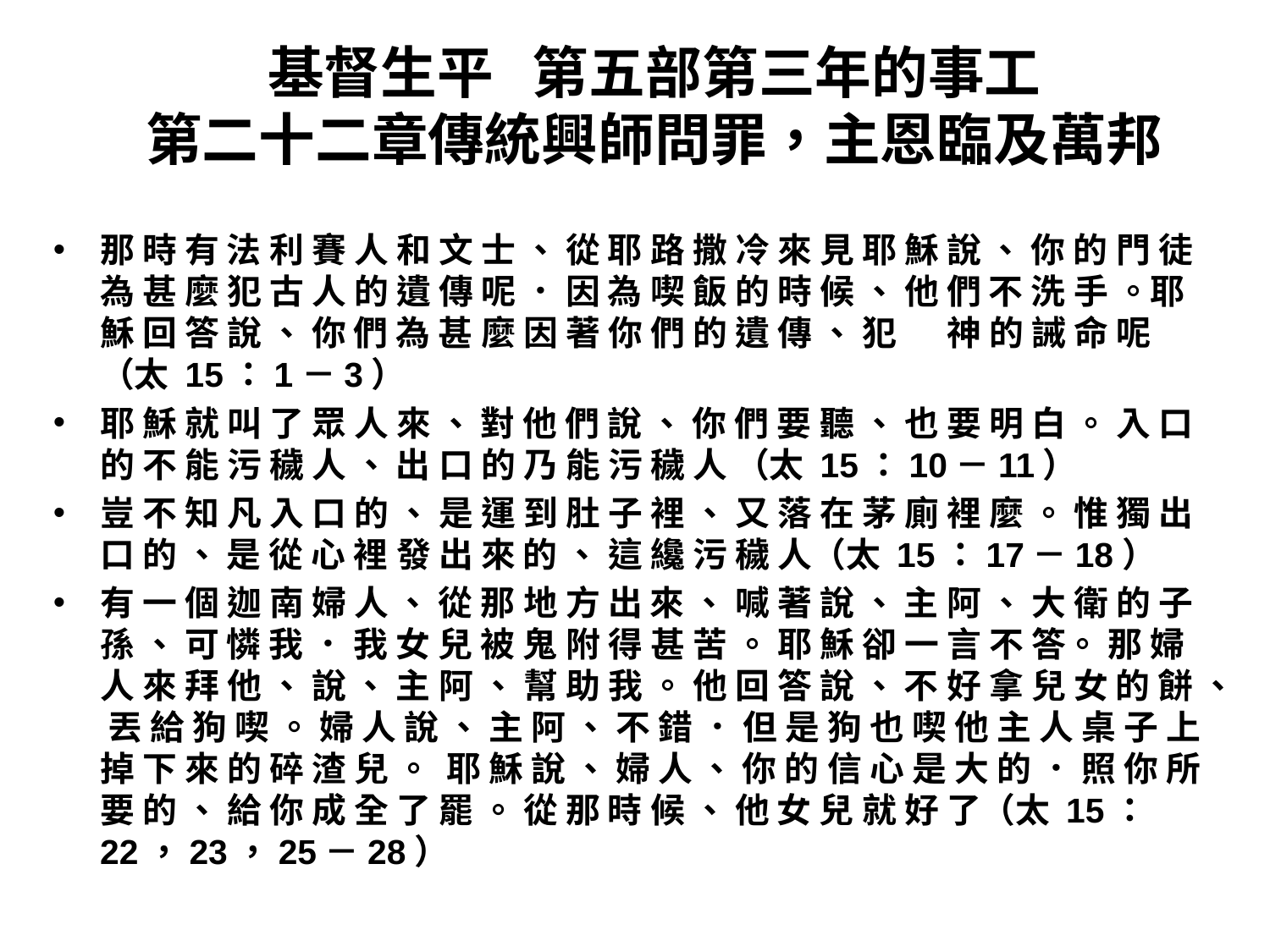

# 基督生平   第五部第三年的事工 第二十二章傳統興師問罪，主恩臨及萬邦
那 時 有 法 利 賽 人 和 文 士 、 從 耶 路 撒 冷 來 見 耶 穌 說 、 你 的 門 徒 為 甚 麼 犯 古 人 的 遺 傳 呢 ． 因 為 喫 飯 的 時 候 、 他 們 不 洗 手 。耶 穌 回 答 說 、 你 們 為 甚 麼 因 著 你 們 的 遺 傳 、 犯 　 神 的 誡 命 呢 （太 15：1－3）
耶 穌 就 叫 了 眾 人 來 、 對 他 們 說 、 你 們 要 聽 、 也 要 明 白 。 入 口 的 不 能 污 穢 人 、 出 口 的 乃 能 污 穢 人 （太 15：10－11）
豈 不 知 凡 入 口 的 、 是 運 到 肚 子 裡 、 又 落 在 茅 廁 裡 麼 。 惟 獨 出 口 的 、 是 從 心 裡 發 出 來 的 、 這 纔 污 穢 人（太 15：17－18）
有 一 個 迦 南 婦 人 、 從 那 地 方 出 來 、 喊 著 說 、 主 阿 、 大 衛 的 子 孫 、 可 憐 我 ． 我 女 兒 被 鬼 附 得 甚 苦 。 耶 穌 卻 一 言 不 答。 那 婦 人 來 拜 他 、 說 、 主 阿 、 幫 助 我 。 他 回 答 說 、 不 好 拿 兒 女 的 餅 、 丟 給 狗 喫 。 婦 人 說 、 主 阿 、 不 錯 ． 但 是 狗 也 喫 他 主 人 桌 子 上 掉 下 來 的 碎 渣 兒 。  耶 穌 說 、 婦 人 、 你 的 信 心 是 大 的 ． 照 你 所 要 的 、 給 你 成 全 了 罷 。 從 那 時 候 、 他 女 兒 就 好 了（太 15：22，23，25－28）